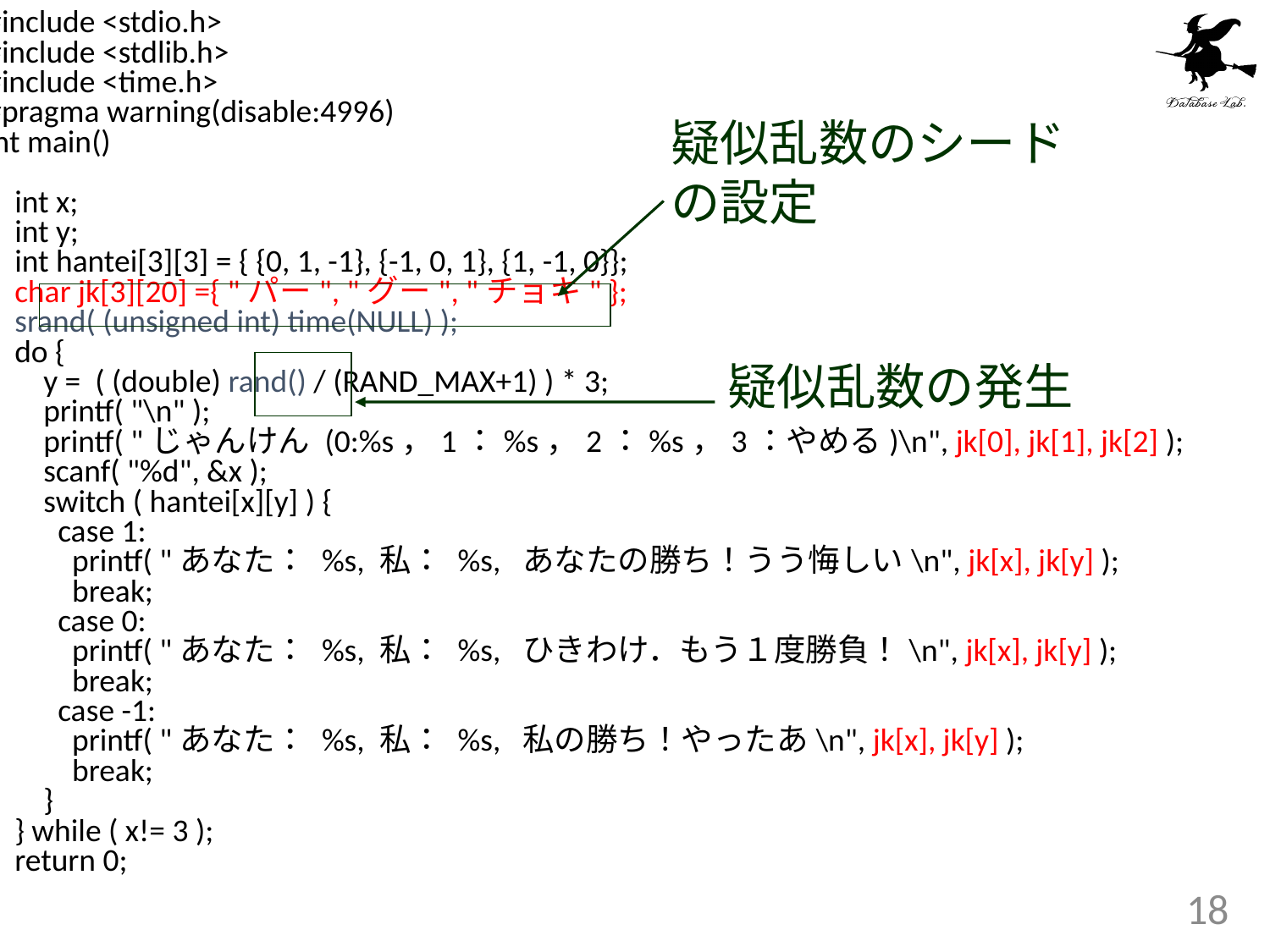

#include <stdio.h>
#include <stdlib.h>
#include <time.h>
#pragma warning(disable:4996)
int main()
{
    int x;
    int y;
    int hantei[3][3] = { {0, 1, -1}, {-1, 0, 1}, {1, -1, 0}};
    char jk[3][20] ={ "パー", "グー", "チョキ" };
    srand( (unsigned int) time(NULL) );
    do {
        y =  ( (double) rand() / (RAND_MAX+1) ) * 3;
        printf( "\n" );
        printf( "じゃんけん (0:%s，1：%s，2：%s，3：やめる)\n", jk[0], jk[1], jk[2] );
        scanf( "%d", &x );
        switch ( hantei[x][y] ) {
          case 1:
            printf( "あなた： %s, 私： %s,  あなたの勝ち！うう悔しい\n", jk[x], jk[y] );
            break;
          case 0:
            printf( "あなた： %s, 私： %s,  ひきわけ．もう１度勝負！\n", jk[x], jk[y] );
            break;
          case -1:
            printf( "あなた： %s, 私： %s,  私の勝ち！やったあ\n", jk[x], jk[y] );
            break;
        }
    } while ( x!= 3 );
    return 0;
}

疑似乱数のシード
の設定

疑似乱数の発生

18